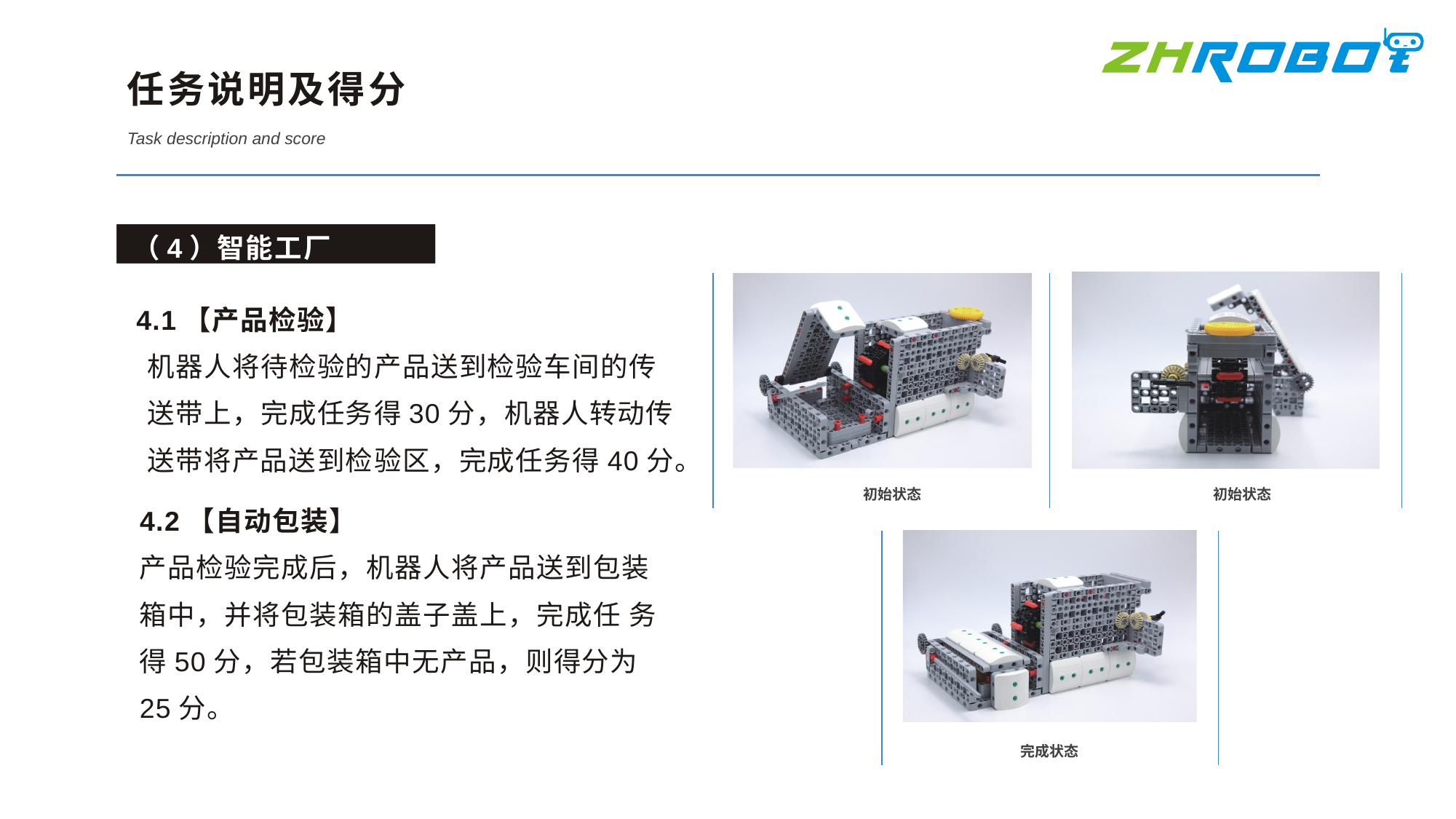

任务说明及得分
Task description and score

（3）智能交通
（4）智能工厂

4.1【产品检验】
机器人将待检验的产品送到检验车间的传送带上，完成任务得30分，机器人转动传送带将产品送到检验区，完成任务得40分。

初始状态
初始状态
4.2【自动包装】
产品检验完成后，机器人将产品送到包装箱中，并将包装箱的盖子盖上，完成任 务得50分，若包装箱中无产品，则得分为25分。

完成状态